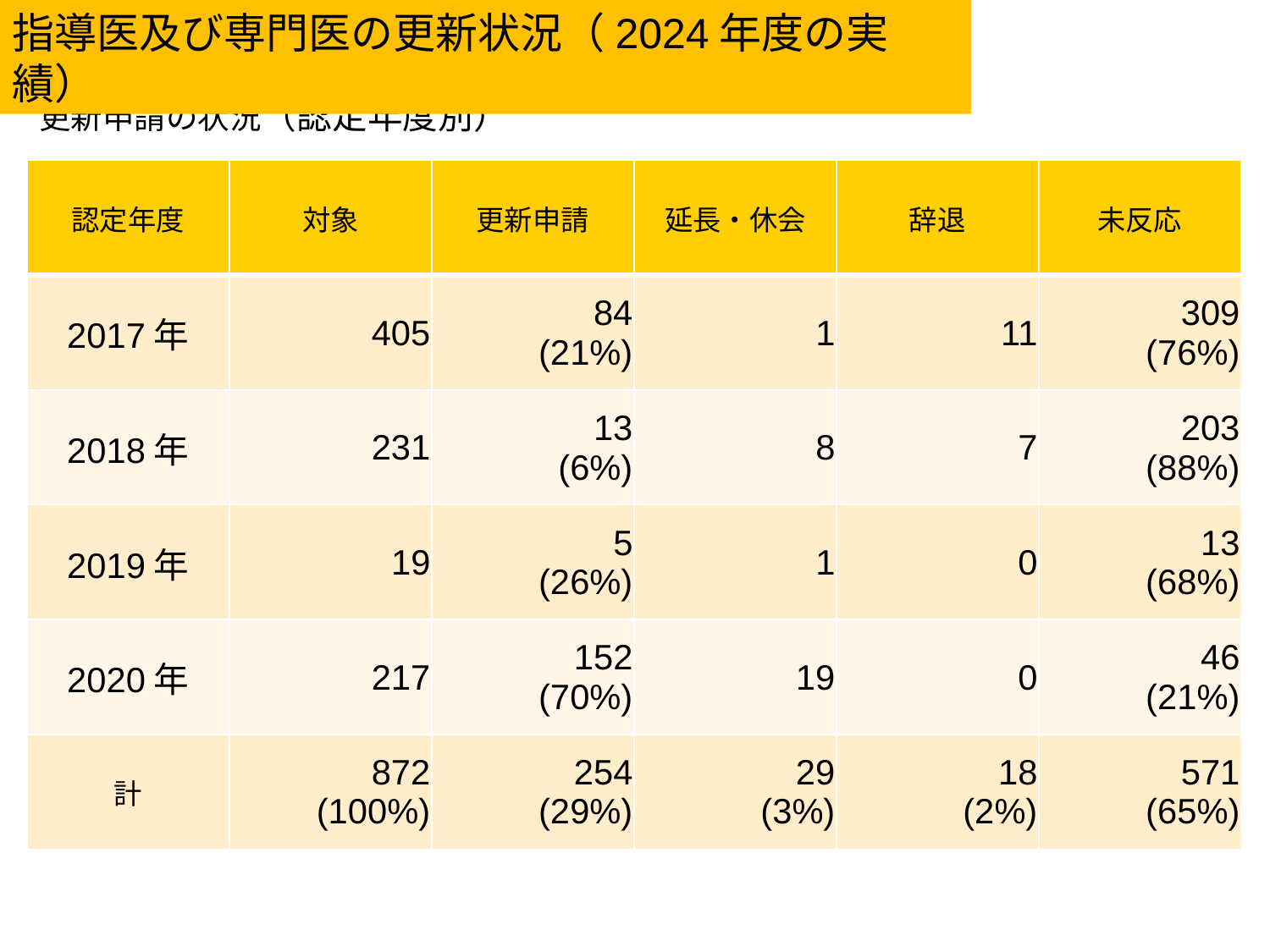

指導医及び専門医の更新状況（2024年度の実績）
更新申請の状況（認定年度別）
| 認定年度 | 対象 | 更新申請 | 延長・休会 | 辞退 | 未反応 |
| --- | --- | --- | --- | --- | --- |
| 2017年 | 405 | 84 (21%) | 1 | 11 | 309 (76%) |
| 2018年 | 231 | 13 (6%) | 8 | 7 | 203 (88%) |
| 2019年 | 19 | 5 (26%) | 1 | 0 | 13 (68%) |
| 2020年 | 217 | 152 (70%) | 19 | 0 | 46 (21%) |
| 計 | 872 (100%) | 254 (29%) | 29 (3%) | 18 (2%) | 571 (65%) |